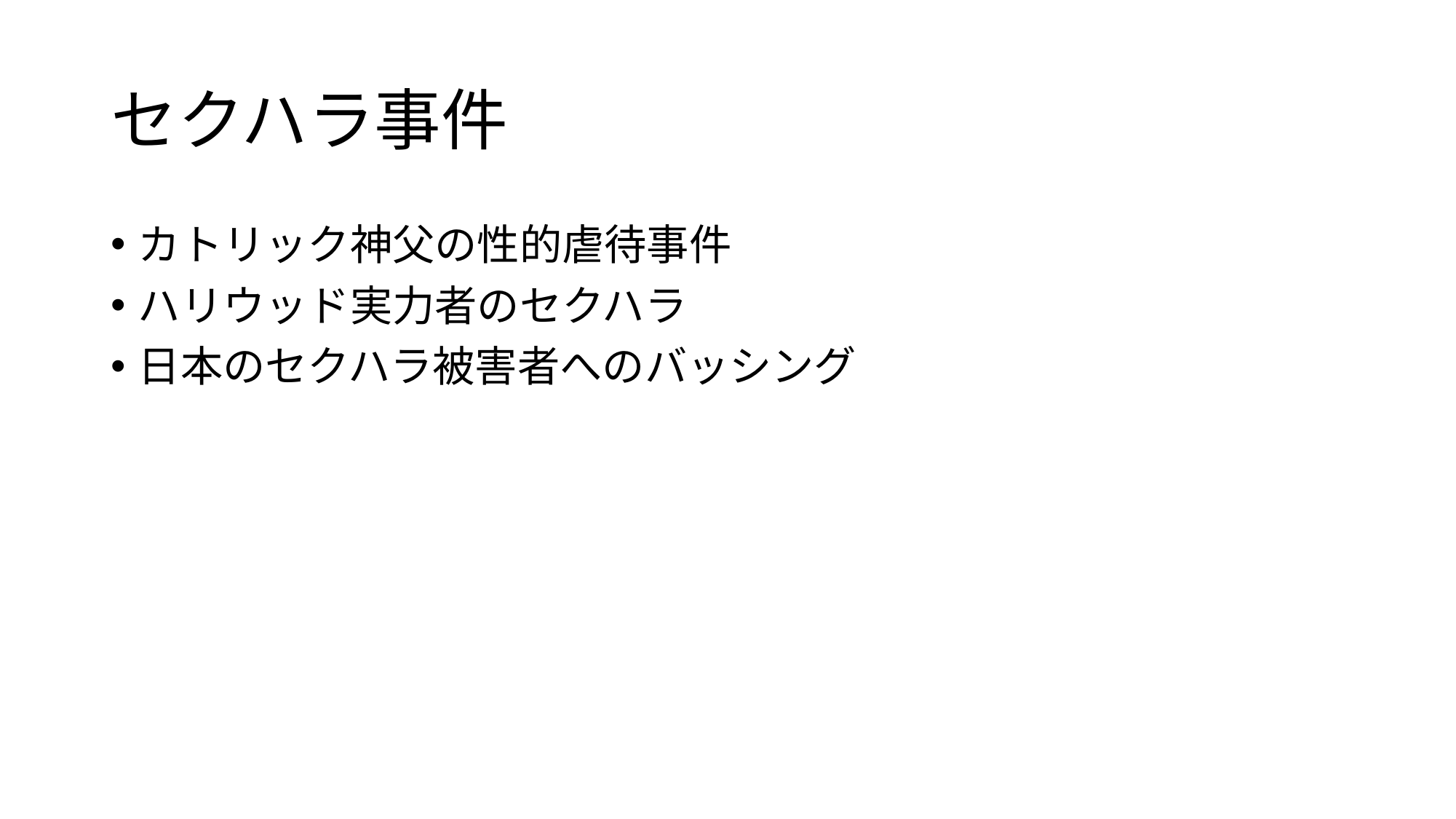

# セクハラ事件
カトリック神父の性的虐待事件
ハリウッド実力者のセクハラ
日本のセクハラ被害者へのバッシング